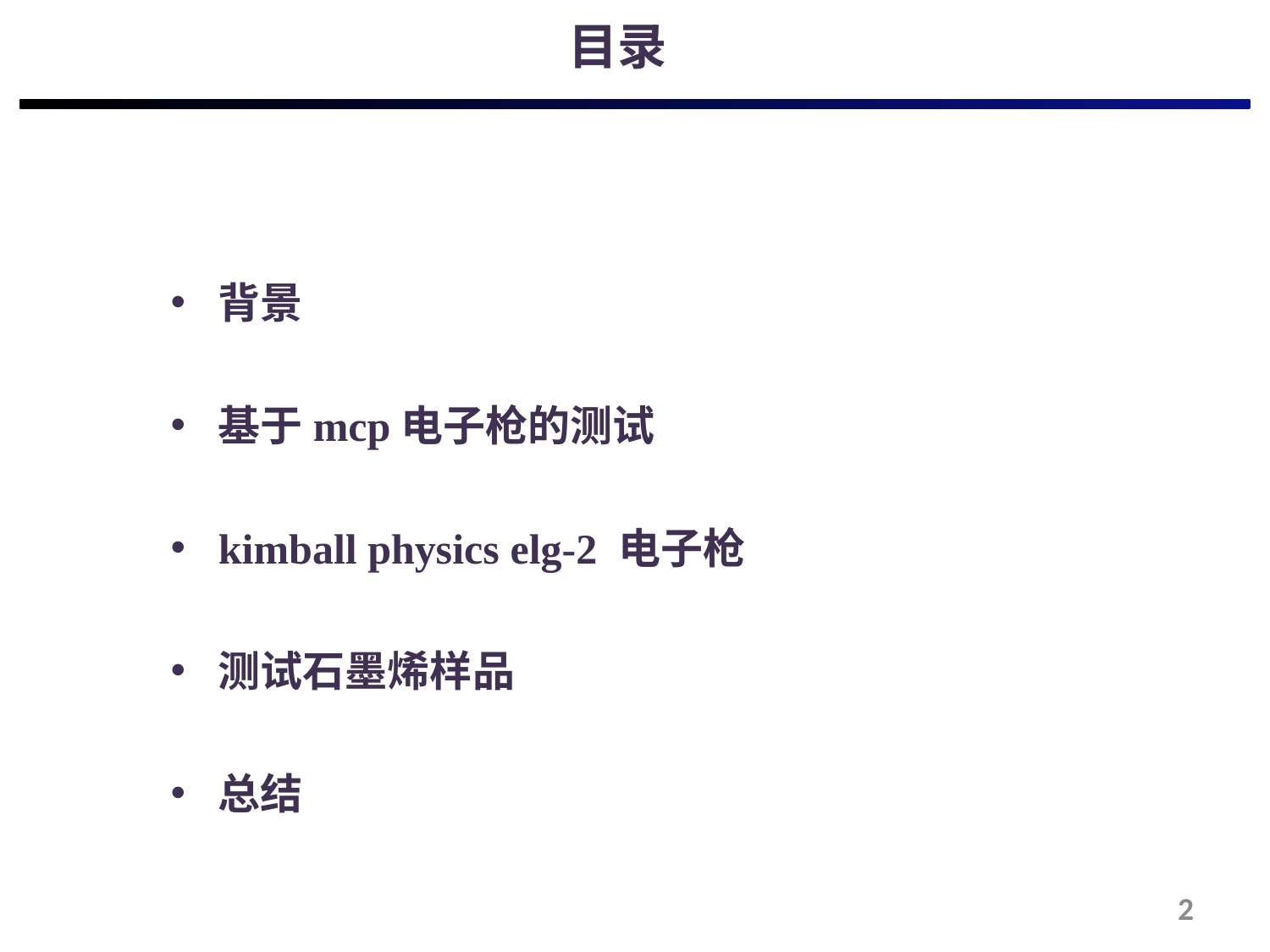

# 目录

背景

基于mcp电子枪的测试

kimball physics elg-2 电子枪

测试石墨烯样品

总结
2